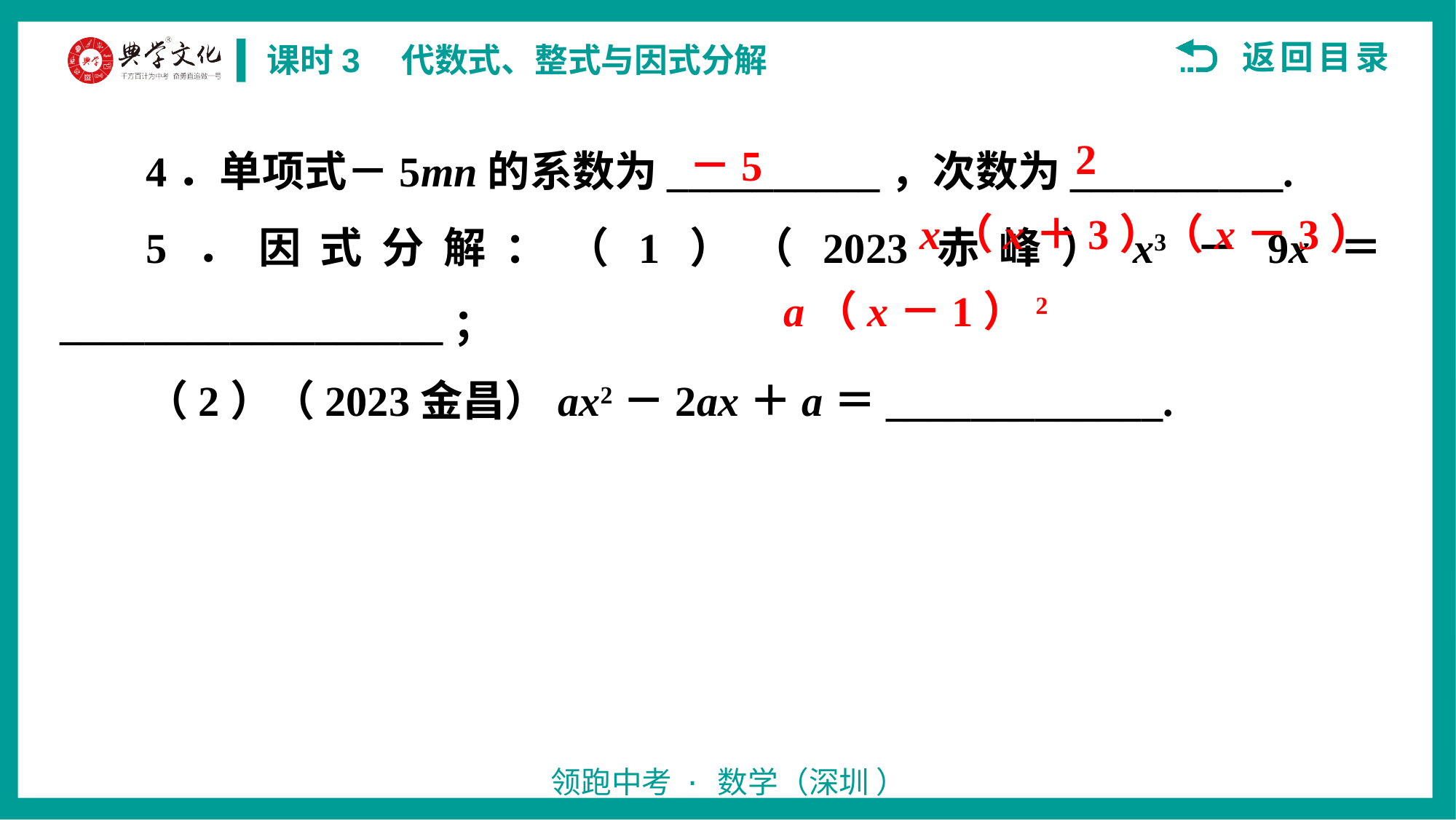

4．单项式－5mn的系数为__________，次数为__________.
5．因式分解：（1）（2023赤峰）x3－9x＝__________________；
（2）（2023金昌）ax2－2ax＋a＝_____________.
2
－5
x（x＋3）（x－3）
a（x－1）2